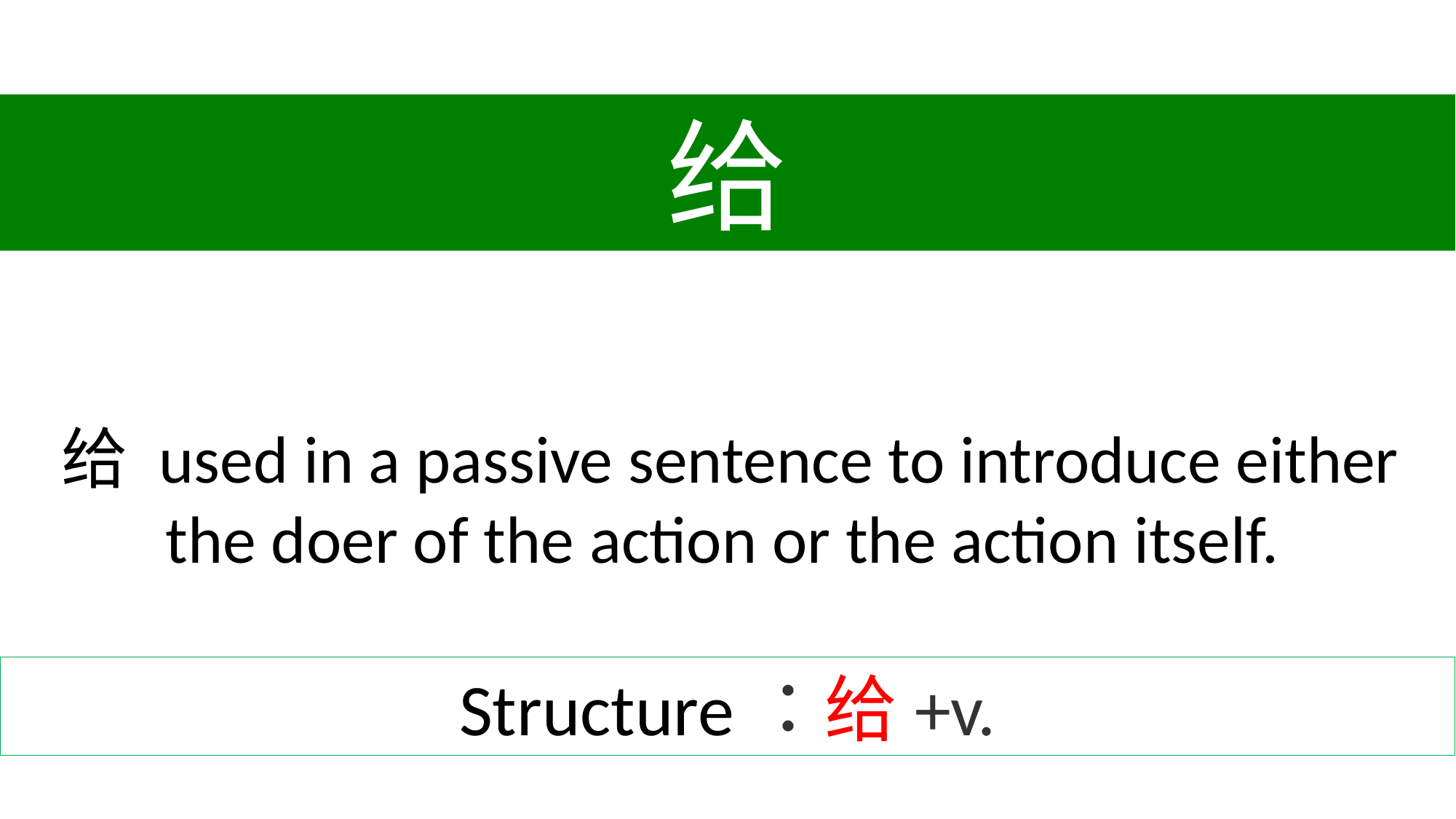

给
给 used in a passive sentence to introduce either the doer of the action or the action itself.
Structure：给+v.